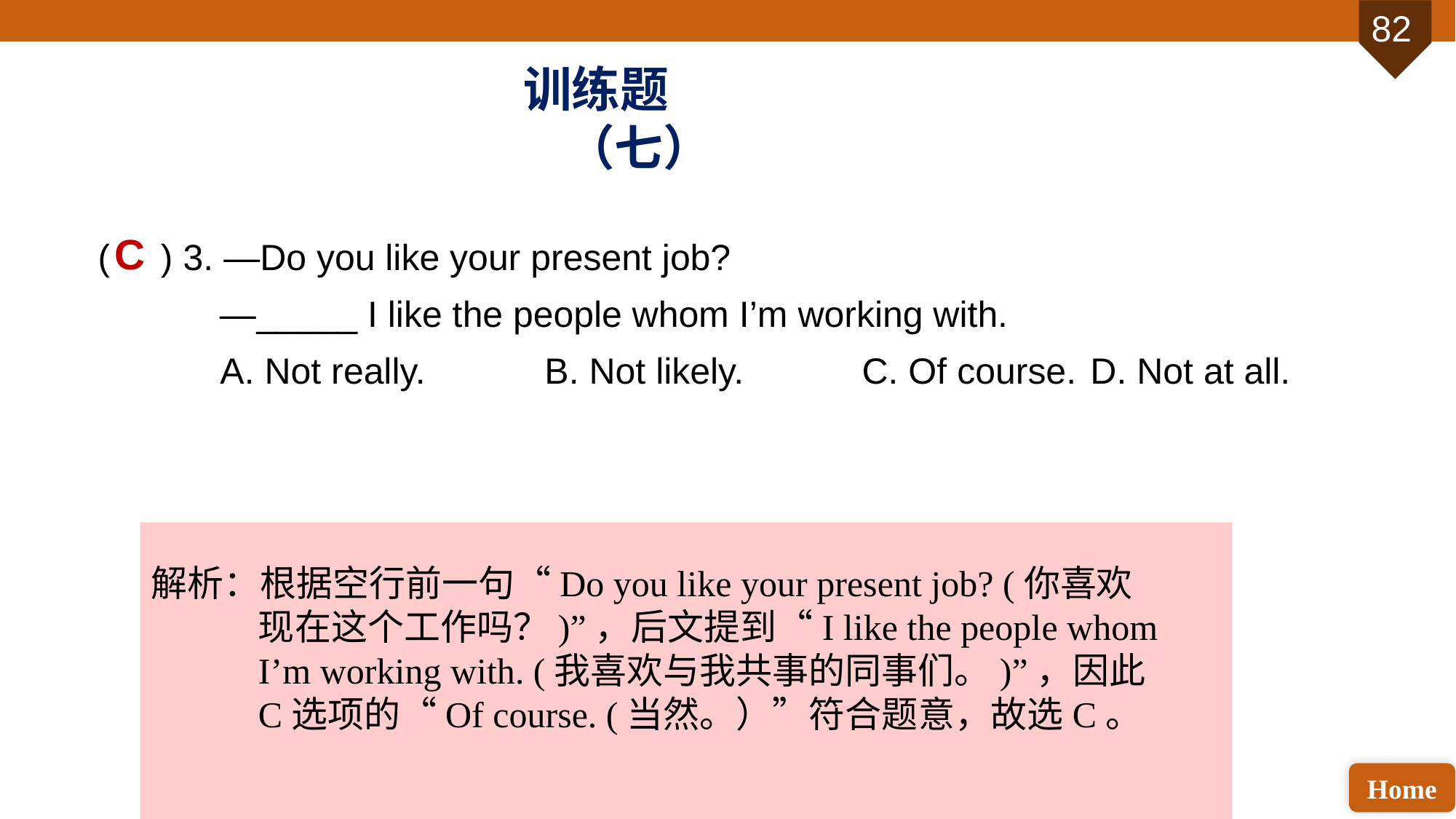

训练题（七）
(     ) 3. —Do you like your present job?
            —_____ I like the people whom I’m working with.
            A. Not really.	 B. Not likely. 	C. Of course.	 D. Not at all.
C

解析：根据空行前一句“Do you like your present job? (你喜欢现在这个工作吗？)”，后文提到“I like the people whom I’m working with. (我喜欢与我共事的同事们。)”，因此C选项的“Of course. (当然。）”符合题意，故选C。